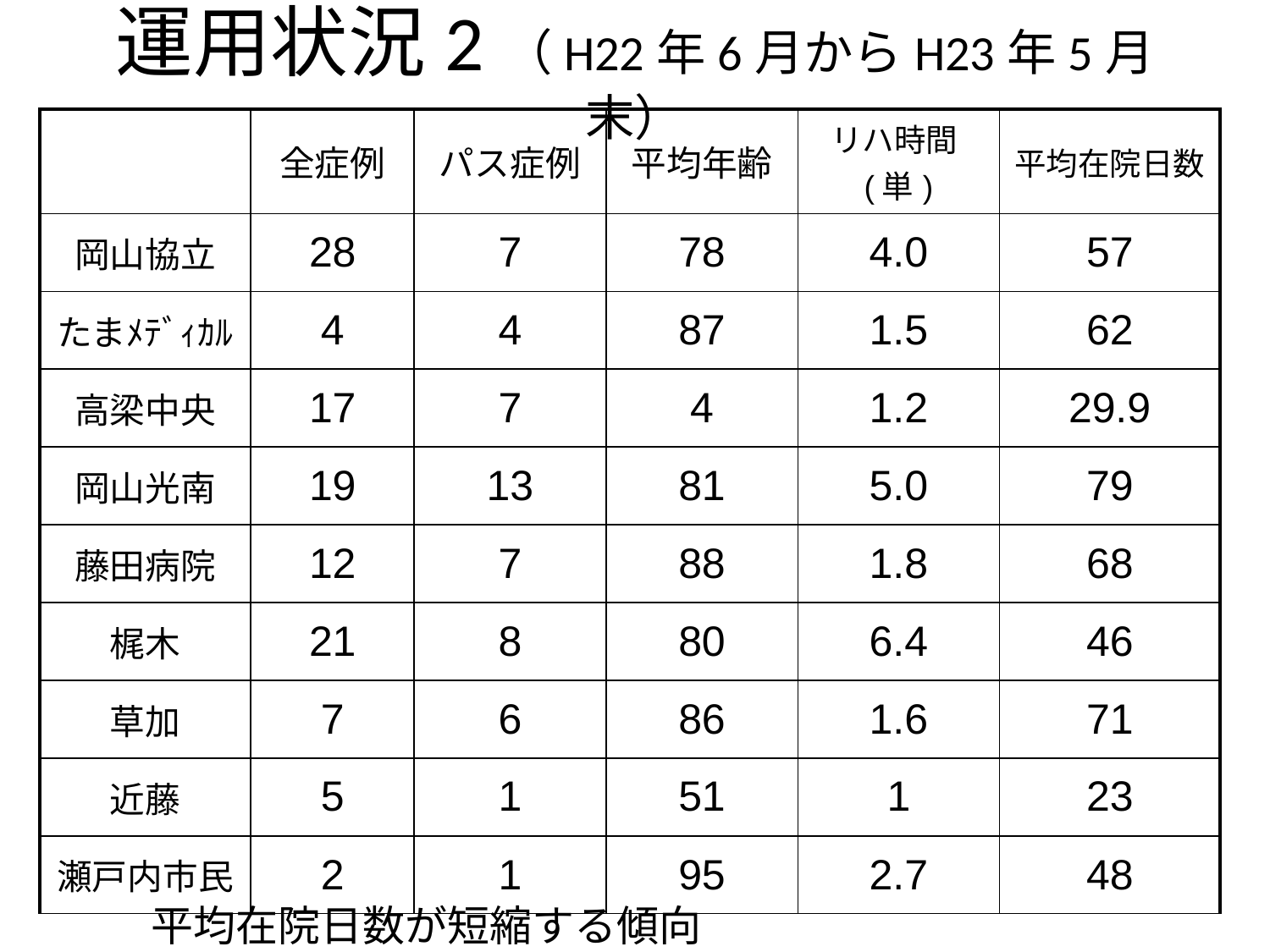

# 運用状況2（H22年6月からH23年5月末）
|  | 全症例 | パス症例 | 平均年齢 | リハ時間(単) | 平均在院日数 |
| --- | --- | --- | --- | --- | --- |
| 岡山協立 | 28 | 7 | 78 | 4.0 | 57 |
| たまﾒﾃﾞｨｶﾙ | 4 | 4 | 87 | 1.5 | 62 |
| 高梁中央 | 17 | 7 | 4 | 1.2 | 29.9 |
| 岡山光南 | 19 | 13 | 81 | 5.0 | 79 |
| 藤田病院 | 12 | 7 | 88 | 1.8 | 68 |
| 梶木 | 21 | 8 | 80 | 6.4 | 46 |
| 草加 | 7 | 6 | 86 | 1.6 | 71 |
| 近藤 | 5 | 1 | 51 | 1 | 23 |
| 瀬戸内市民 | 2 | 1 | 95 | 2.7 | 48 |
平均在院日数が短縮する傾向